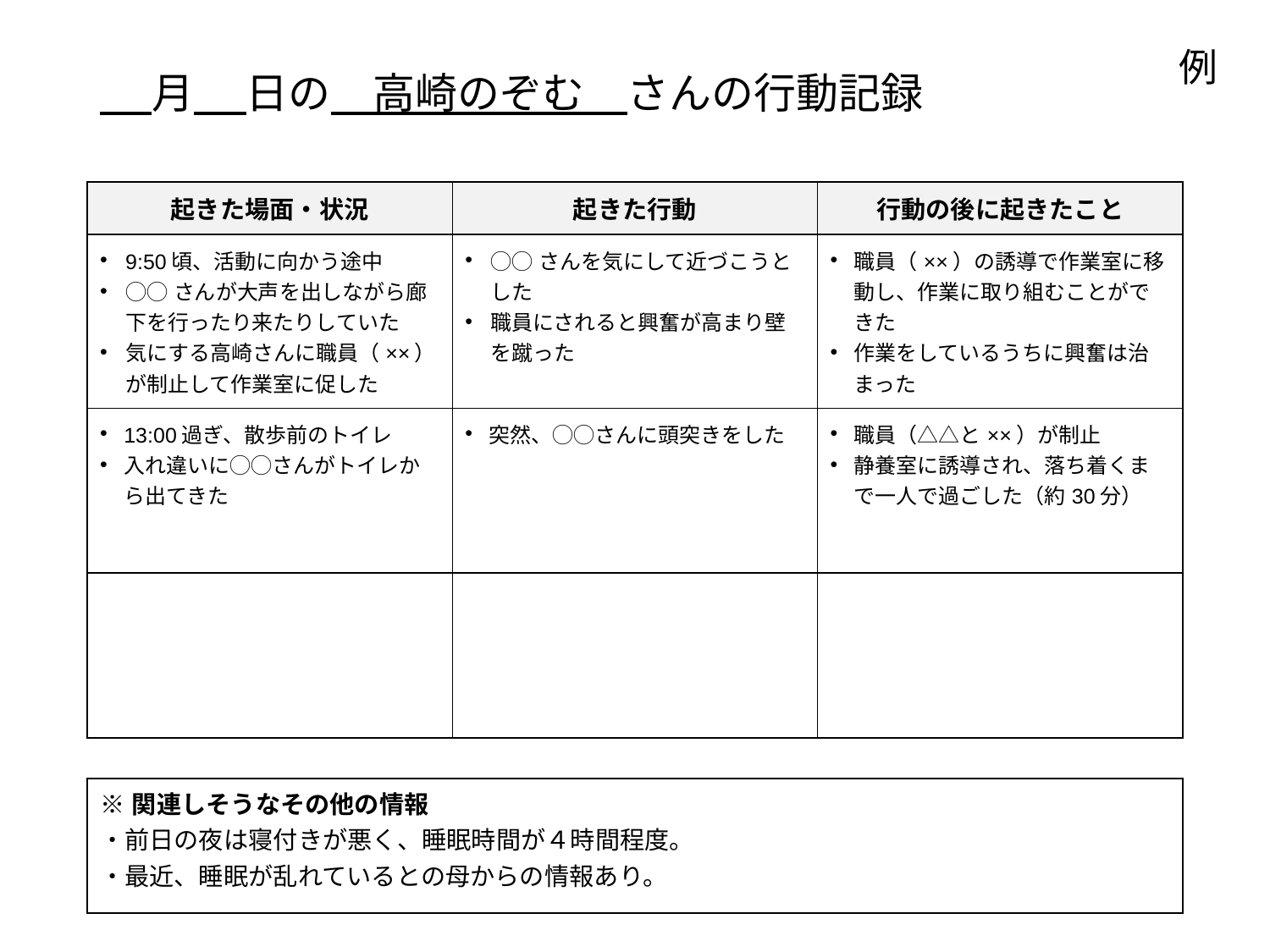

例
# 月　 日の　高崎のぞむ　さんの行動記録
| 起きた場面・状況 | 起きた行動 | 行動の後に起きたこと |
| --- | --- | --- |
| 9:50頃、活動に向かう途中 ◯◯さんが大声を出しながら廊下を行ったり来たりしていた 気にする高崎さんに職員（××）が制止して作業室に促した | ◯◯さんを気にして近づこうとした 職員にされると興奮が高まり壁を蹴った | 職員（××）の誘導で作業室に移動し、作業に取り組むことができた 作業をしているうちに興奮は治まった |
| 13:00過ぎ、散歩前のトイレ 入れ違いに◯◯さんがトイレから出てきた | 突然、◯◯さんに頭突きをした | 職員（△△と××）が制止 静養室に誘導され、落ち着くまで一人で過ごした（約30分） |
|  |  |  |
|  |  |  |
| ※関連しそうなその他の情報 ・前日の夜は寝付きが悪く、睡眠時間が４時間程度。 ・最近、睡眠が乱れているとの母からの情報あり。 |  |  |